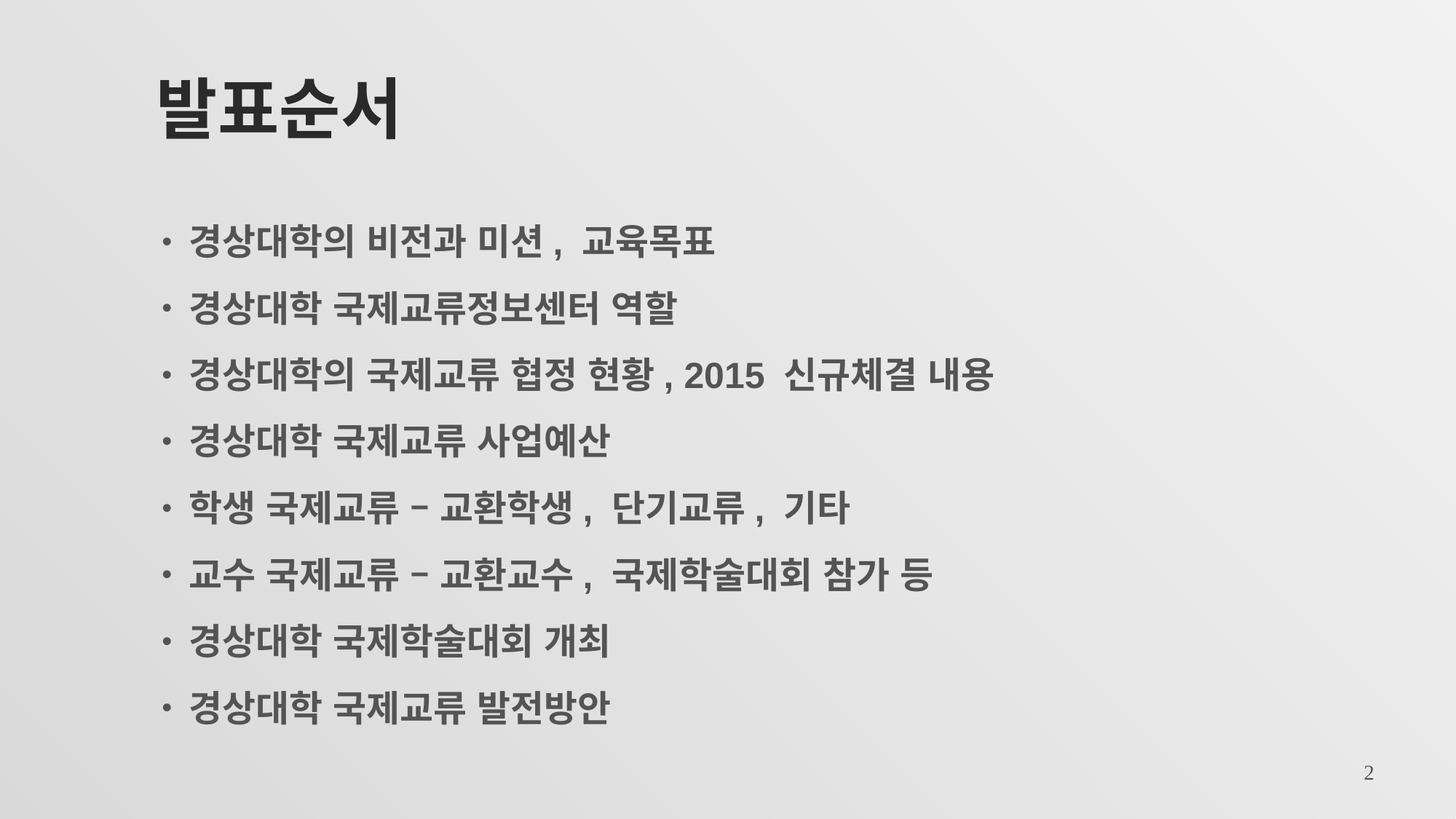

# 발표순서
경상대학의 비전과 미션, 교육목표
경상대학 국제교류정보센터 역할
경상대학의 국제교류 협정 현황, 2015 신규체결 내용
경상대학 국제교류 사업예산
학생 국제교류 – 교환학생, 단기교류, 기타
교수 국제교류 – 교환교수, 국제학술대회 참가 등
경상대학 국제학술대회 개최
경상대학 국제교류 발전방안
2